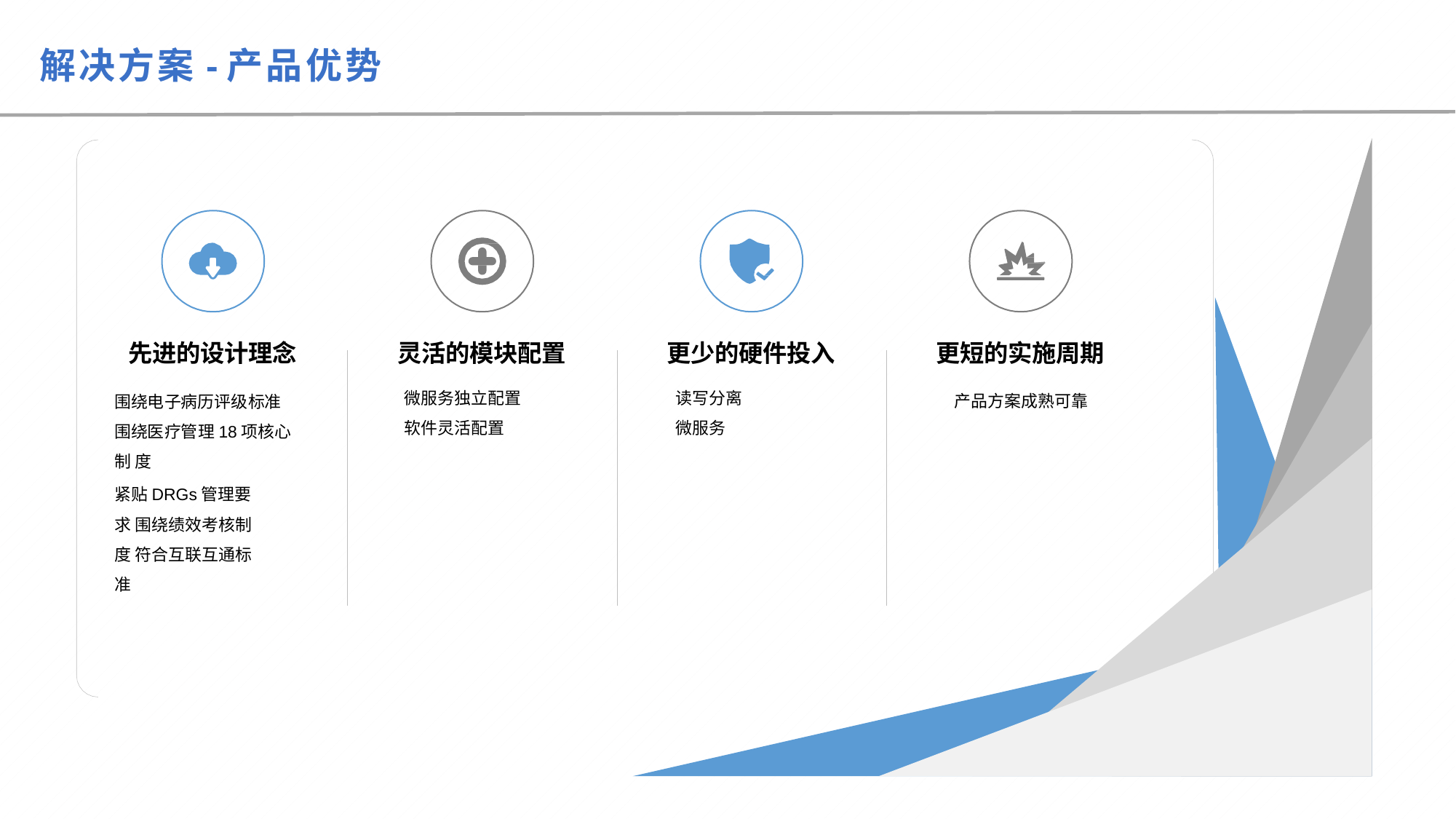

# 解决方案-产品优势

先进的设计理念
灵活的模块配置
更少的硬件投入
更短的实施周期

微服务独立配置
软件灵活配置
读写分离
微服务
围绕电子病历评级标准 围绕医疗管理18项核心制 度
紧贴DRGs管理要求 围绕绩效考核制度 符合互联互通标准
产品方案成熟可靠